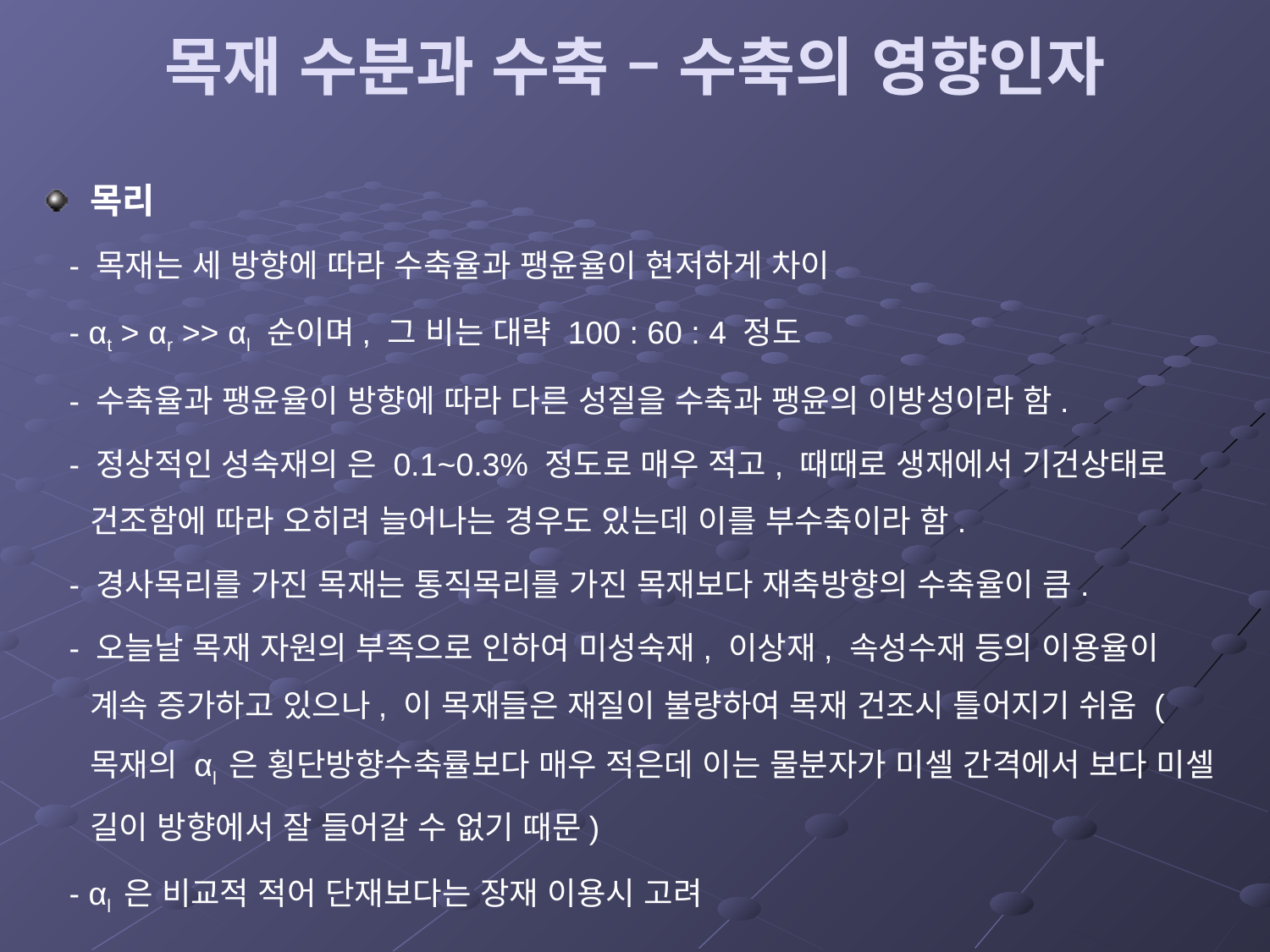

# 목재 수분과 수축 – 수축의 영향인자
목리
   - 목재는 세 방향에 따라 수축율과 팽윤율이 현저하게 차이
   - αt > αr >> αl 순이며, 그 비는 대략 100 : 60 : 4 정도
   - 수축율과 팽윤율이 방향에 따라 다른 성질을 수축과 팽윤의 이방성이라 함.
   - 정상적인 성숙재의 은 0.1~0.3% 정도로 매우 적고, 때때로 생재에서 기건상태로 건조함에 따라 오히려 늘어나는 경우도 있는데 이를 부수축이라 함.
   - 경사목리를 가진 목재는 통직목리를 가진 목재보다 재축방향의 수축율이 큼.
   - 오늘날 목재 자원의 부족으로 인하여 미성숙재, 이상재, 속성수재 등의 이용율이 계속 증가하고 있으나, 이 목재들은 재질이 불량하여 목재 건조시 틀어지기 쉬움 (목재의 αl 은 횡단방향수축률보다 매우 적은데 이는 물분자가 미셀 간격에서 보다 미셀 길이 방향에서 잘 들어갈 수 없기 때문)
   - αl 은 비교적 적어 단재보다는 장재 이용시 고려